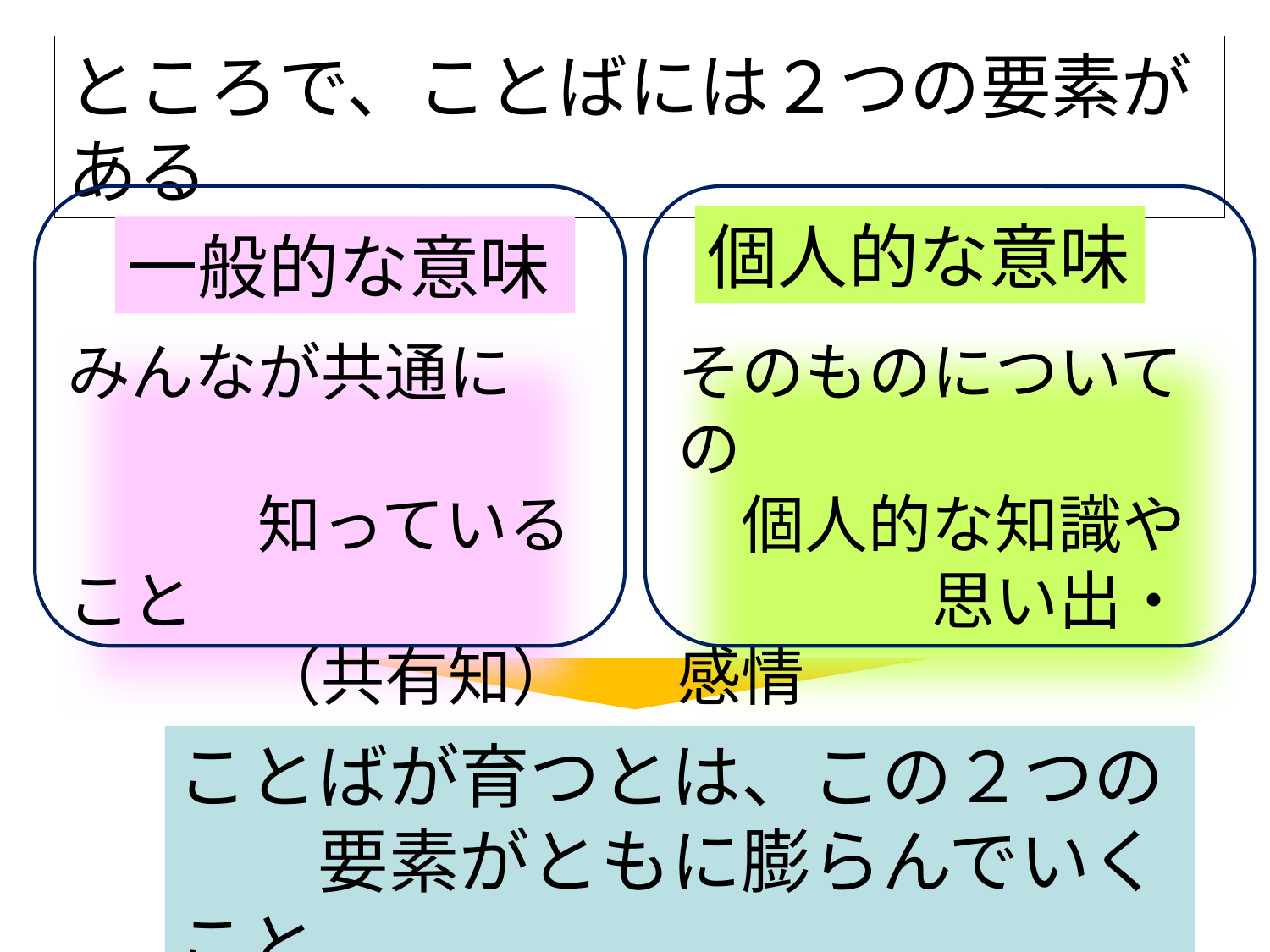

ところで、ことばには２つの要素がある

個人的な意味
一般的な意味
みんなが共通に
　　　知っていること
　　　（共有知）
そのものについての
　個人的な知識や
　　　　思い出・感情

ことばが育つとは、この２つの
　　要素がともに膨らんでいくこと